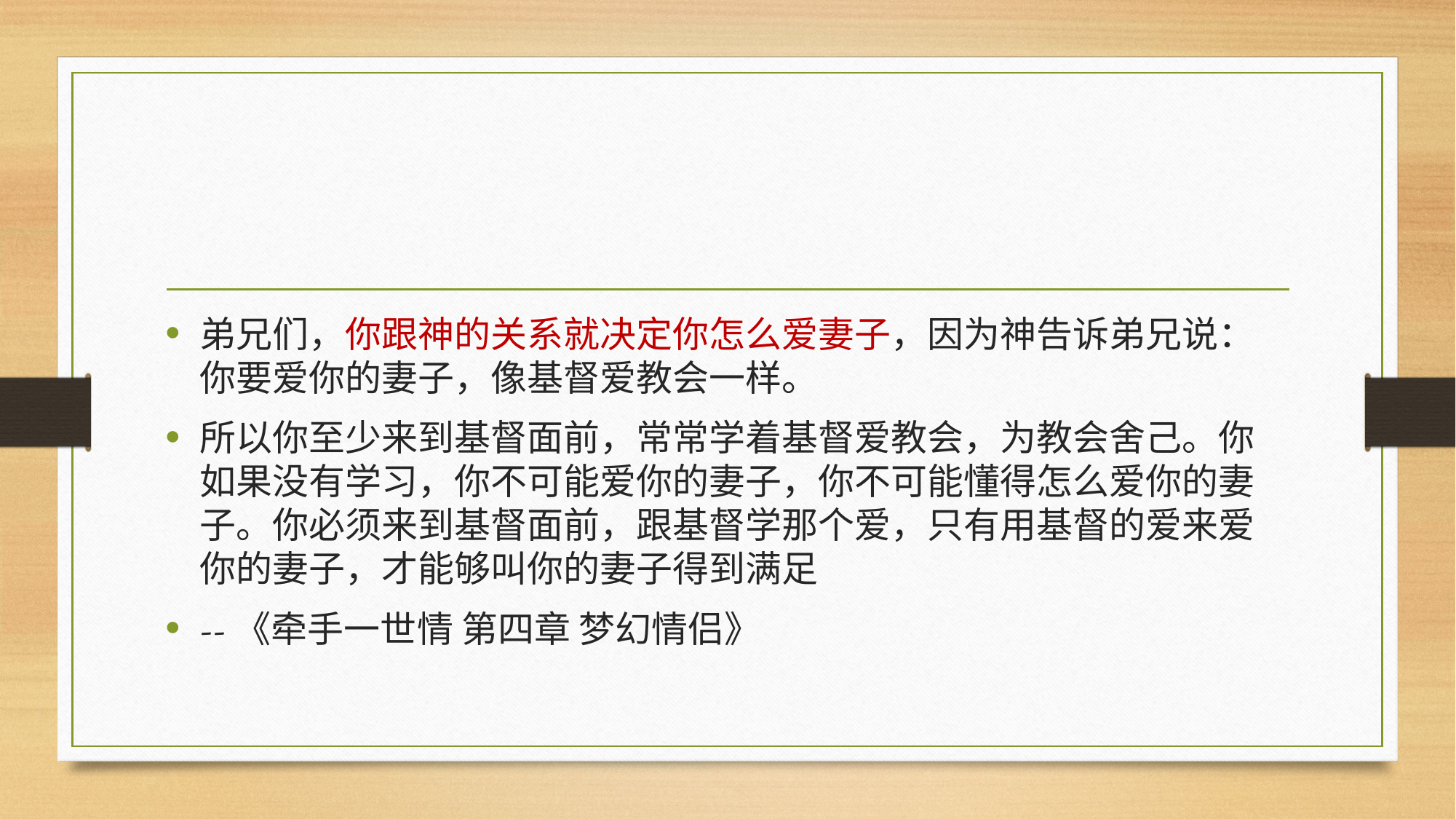

#
弟兄们，你跟神的关系就决定你怎么爱妻子，因为神告诉弟兄说：你要爱你的妻子，像基督爱教会一样。
所以你至少来到基督面前，常常学着基督爱教会，为教会舍己。你如果没有学习，你不可能爱你的妻子，你不可能懂得怎么爱你的妻子。你必须来到基督面前，跟基督学那个爱，只有用基督的爱来爱你的妻子，才能够叫你的妻子得到满足
--《牵手一世情 第四章 梦幻情侣》